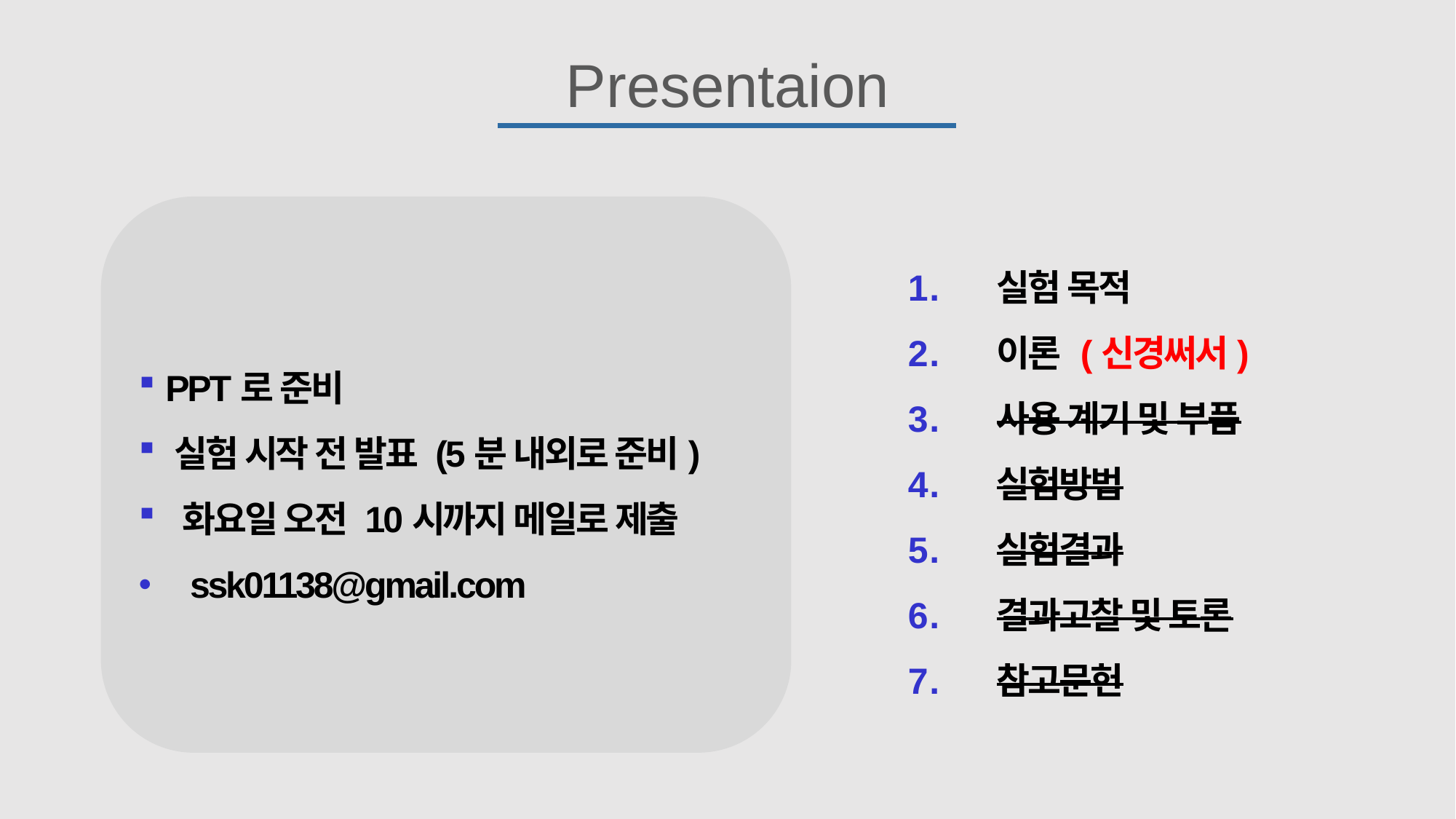

Presentaion
 PPT로 준비
 실험 시작 전 발표 (5분 내외로 준비)
  화요일 오전 10시까지 메일로 제출
 ssk01138@gmail.com
실험 목적
이론 (신경써서)
사용 계기 및 부품
실험방법
실험결과
결과고찰 및 토론
참고문헌